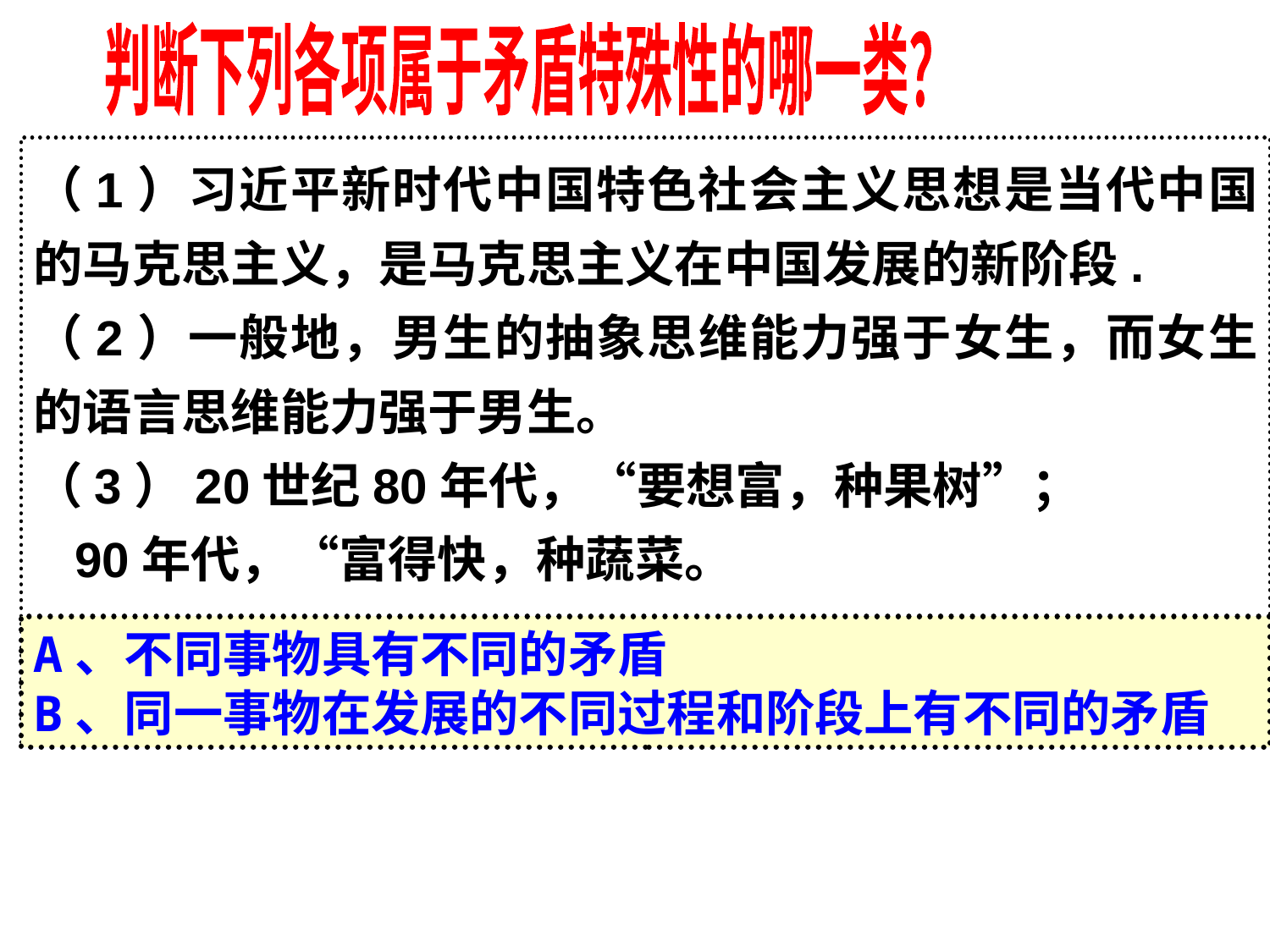

判断下列各项属于矛盾特殊性的哪一类？
（1）习近平新时代中国特色社会主义思想是当代中国的马克思主义，是马克思主义在中国发展的新阶段.
（2）一般地，男生的抽象思维能力强于女生，而女生的语言思维能力强于男生。
（3）20世纪80年代，“要想富，种果树”；
   90年代，“富得快，种蔬菜。

A、不同事物具有不同的矛盾
B、同一事物在发展的不同过程和阶段上有不同的矛盾